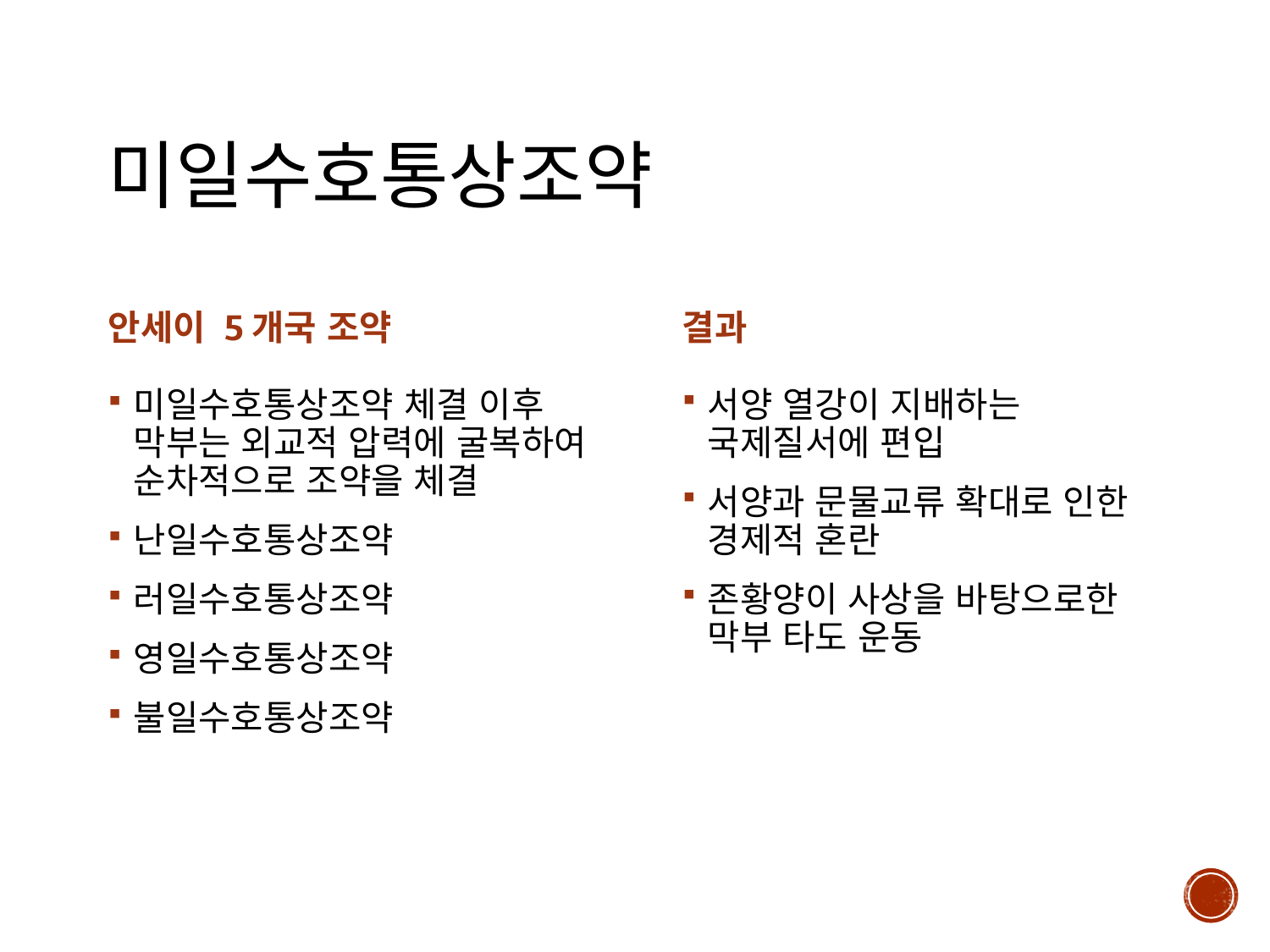

# 미일수호통상조약
안세이 5개국 조약
결과
미일수호통상조약 체결 이후 막부는 외교적 압력에 굴복하여 순차적으로 조약을 체결
난일수호통상조약
러일수호통상조약
영일수호통상조약
불일수호통상조약
서양 열강이 지배하는 국제질서에 편입
서양과 문물교류 확대로 인한 경제적 혼란
존황양이 사상을 바탕으로한 막부 타도 운동